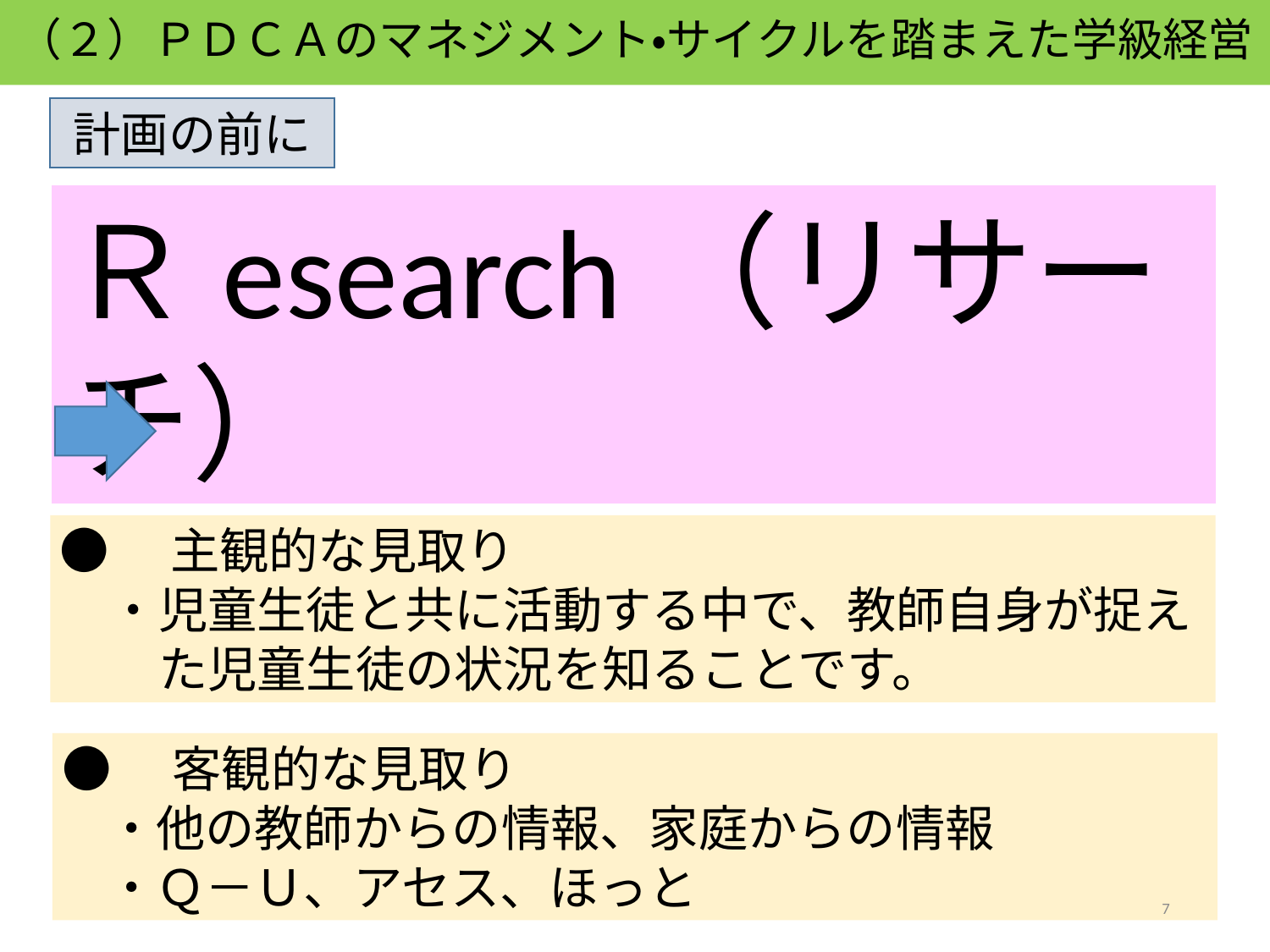

（２）ＰＤＣＡのマネジメント・サイクルを踏まえた学級経営
計画の前に
Ｒesearch（リサーチ）

学級の児童生徒の実態把握をする。
●　主観的な見取り
　・児童生徒と共に活動する中で、教師自身が捉え
　　た児童生徒の状況を知ることです。
●　客観的な見取り
   ・他の教師からの情報、家庭からの情報
   ・Ｑ－Ｕ、アセス、ほっと
7